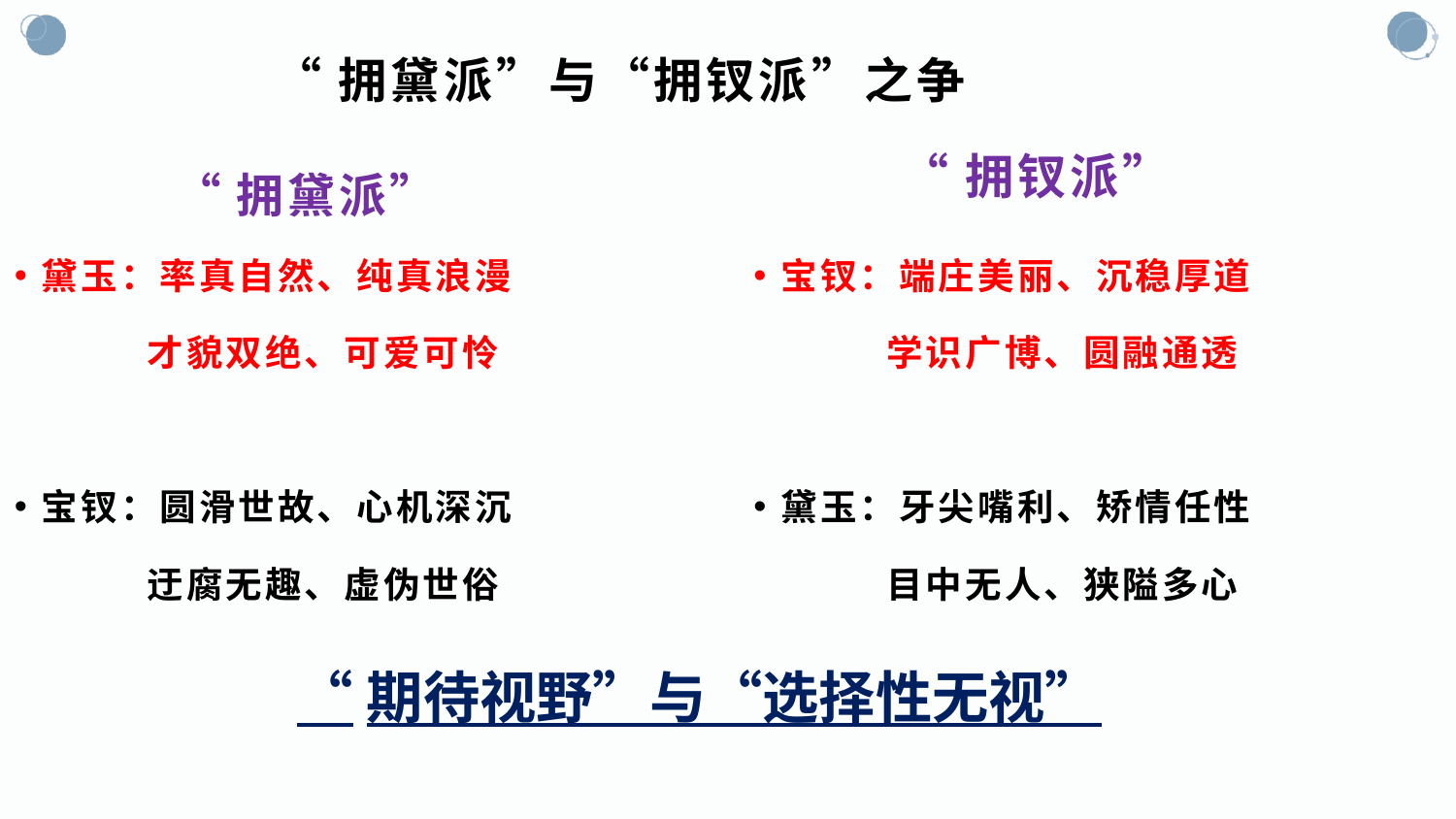

# “拥黛派”与“拥钗派”之争
          “拥钗派”
        “拥黛派”

宝钗：端庄美丽、沉稳厚道
           学识广博、圆融通透

黛玉：牙尖嘴利、矫情任性
           目中无人、狭隘多心

黛玉：率真自然、纯真浪漫
           才貌双绝、可爱可怜

宝钗：圆滑世故、心机深沉
           迂腐无趣、虚伪世俗

    “期待视野”与“选择性无视”